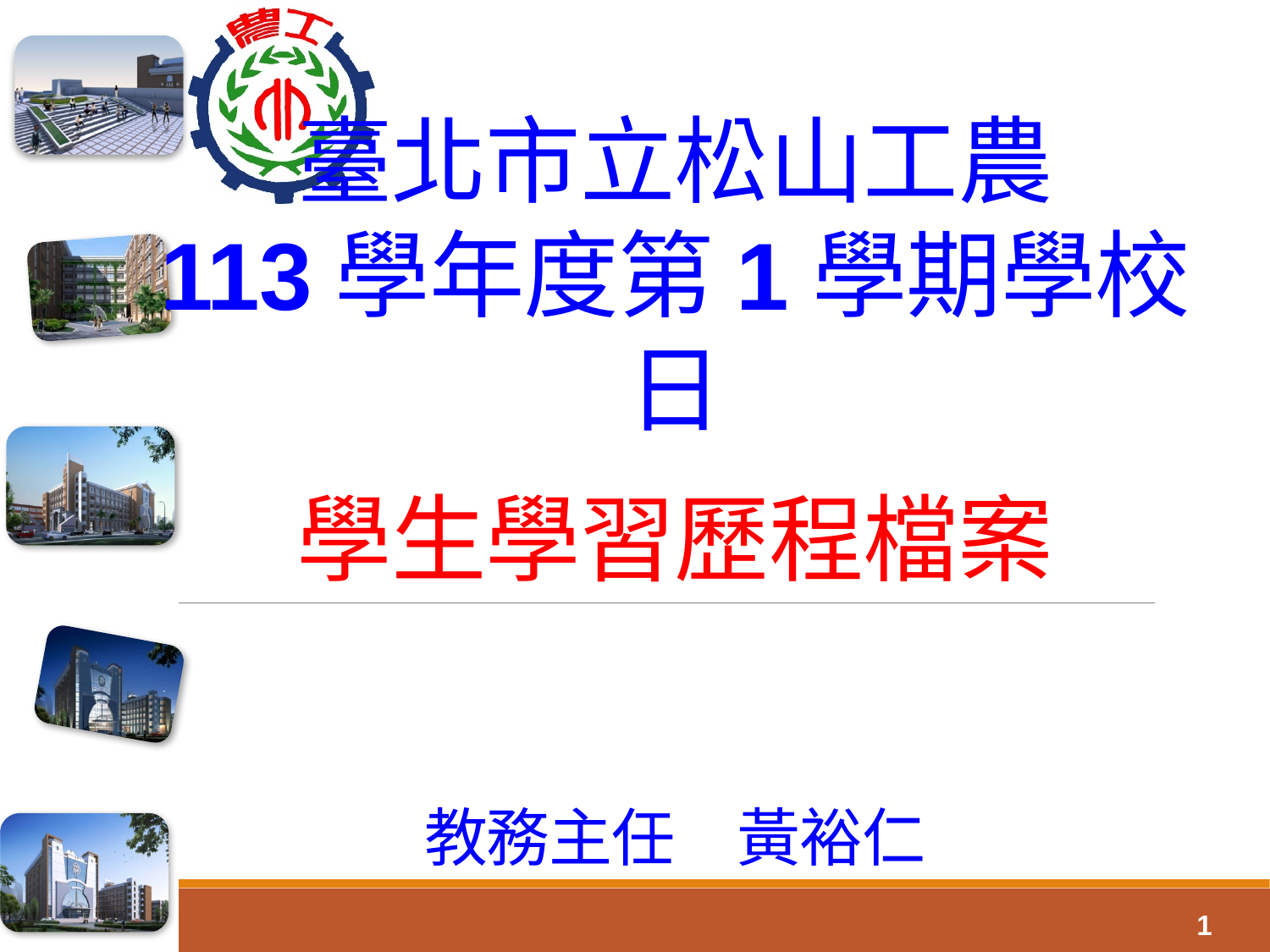

# 臺北市立松山工農 113學年度第1學期學校日
學生學習歷程檔案
教務主任　黃裕仁